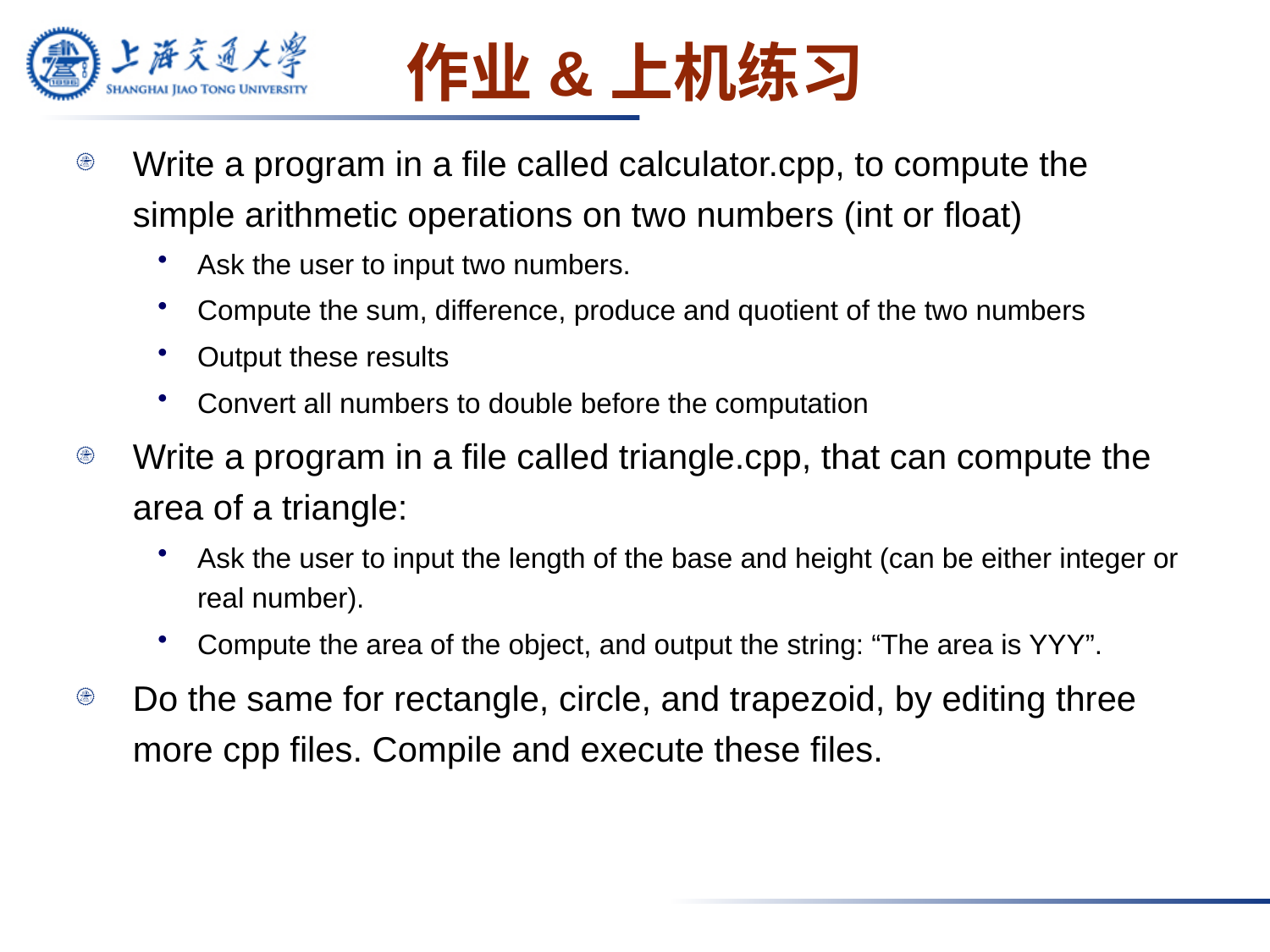

# 作业&上机练习
Write a program in a file called calculator.cpp, to compute the simple arithmetic operations on two numbers (int or float)
Ask the user to input two numbers.
Compute the sum, difference, produce and quotient of the two numbers
Output these results
Convert all numbers to double before the computation
Write a program in a file called triangle.cpp, that can compute the area of a triangle:
Ask the user to input the length of the base and height (can be either integer or real number).
Compute the area of the object, and output the string: “The area is YYY”.
Do the same for rectangle, circle, and trapezoid, by editing three more cpp files. Compile and execute these files.